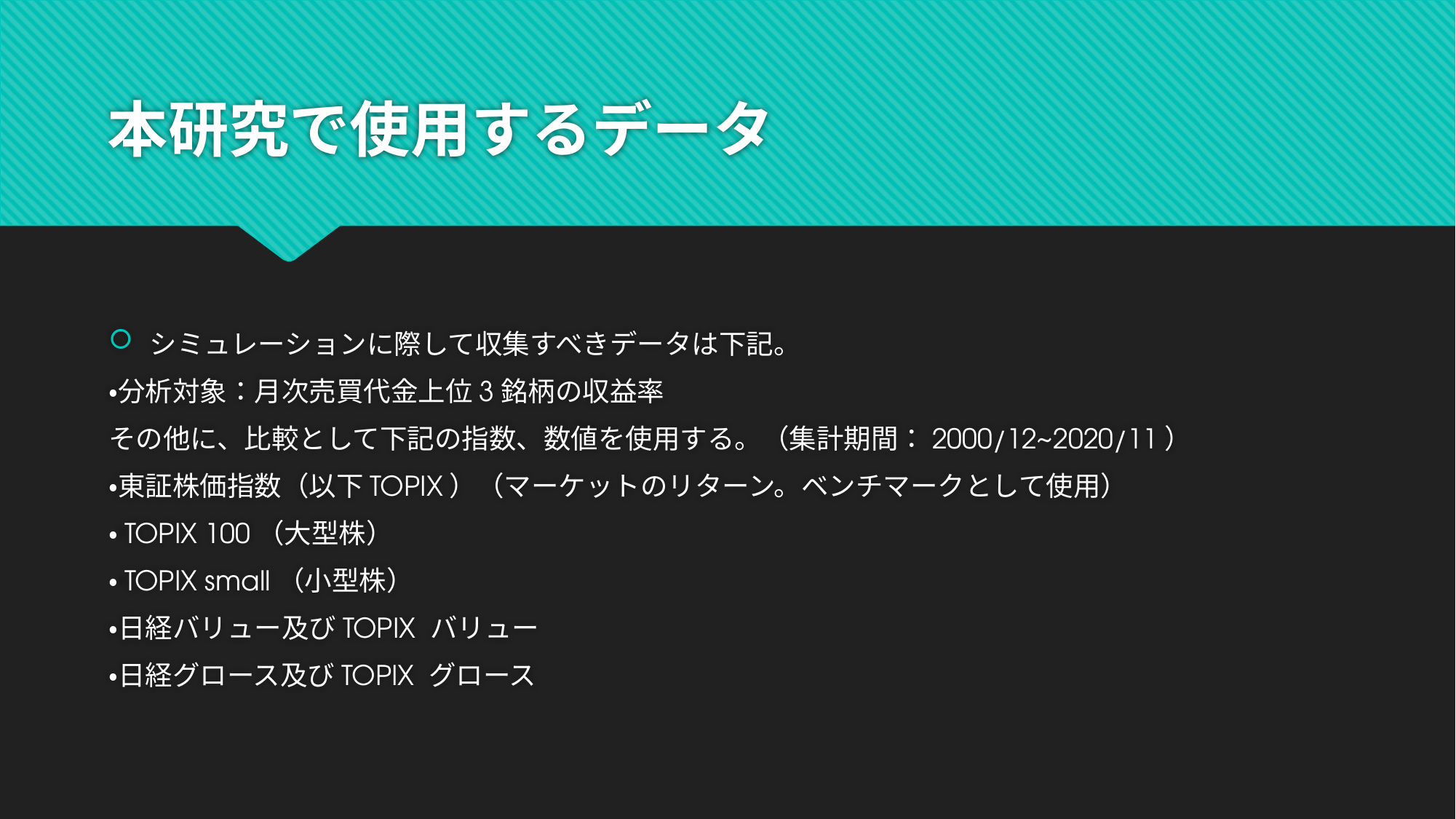

# 本研究で使用するデータ
シミュレーションに際して収集すべきデータは下記。
・分析対象：月次売買代金上位3銘柄の収益率
その他に、比較として下記の指数、数値を使用する。（集計期間：2000/12~2020/11）
・東証株価指数（以下TOPIX）（マーケットのリターン。ベンチマークとして使用）
・TOPIX 100（大型株）
・TOPIX small（小型株）
・日経バリュー及びTOPIX バリュー
・日経グロース及びTOPIX グロース